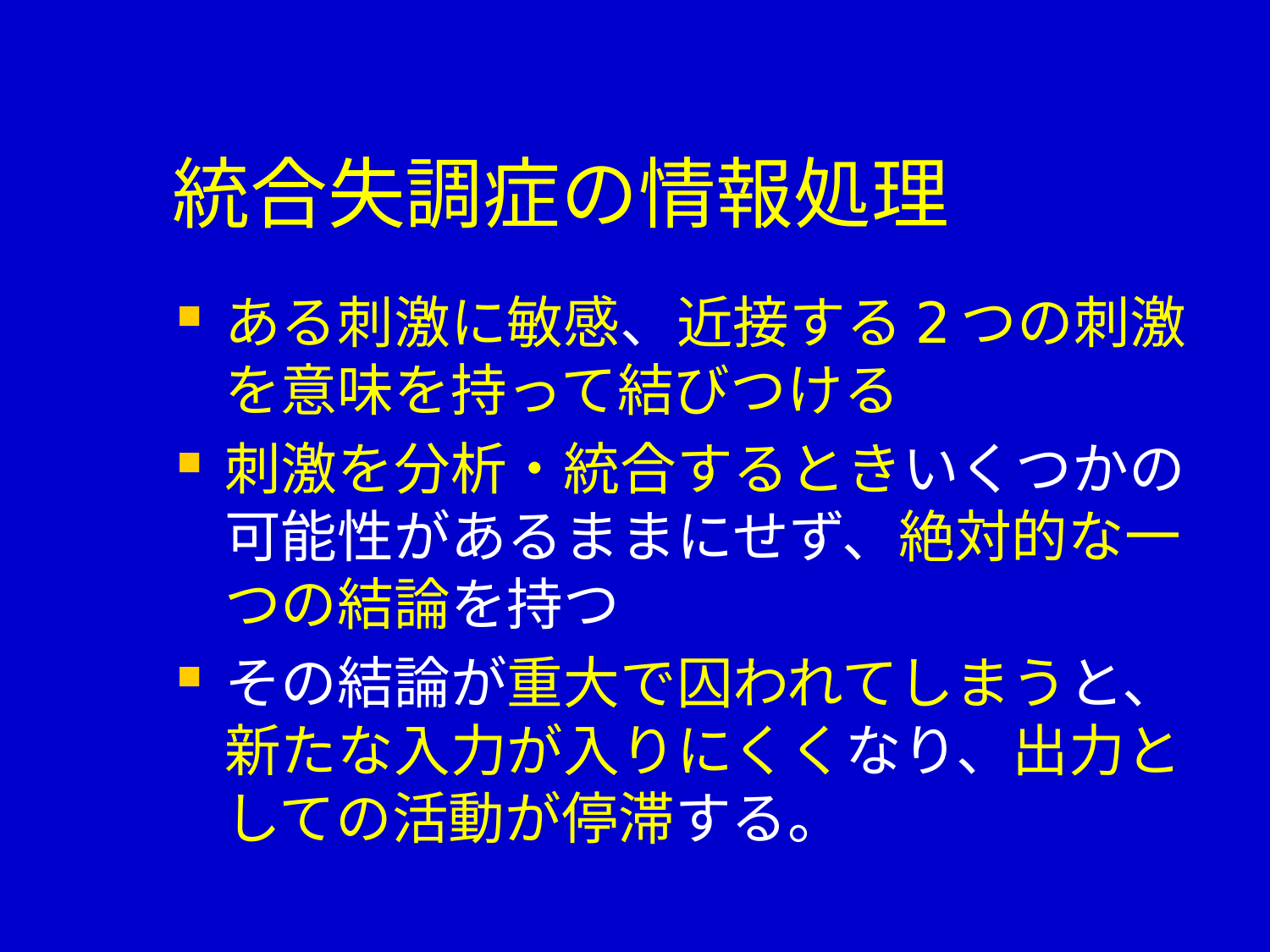

# 統合失調症の情報処理
ある刺激に敏感、近接する2つの刺激を意味を持って結びつける
刺激を分析・統合するときいくつかの可能性があるままにせず、絶対的な一つの結論を持つ
その結論が重大で囚われてしまうと、新たな入力が入りにくくなり、出力としての活動が停滞する。